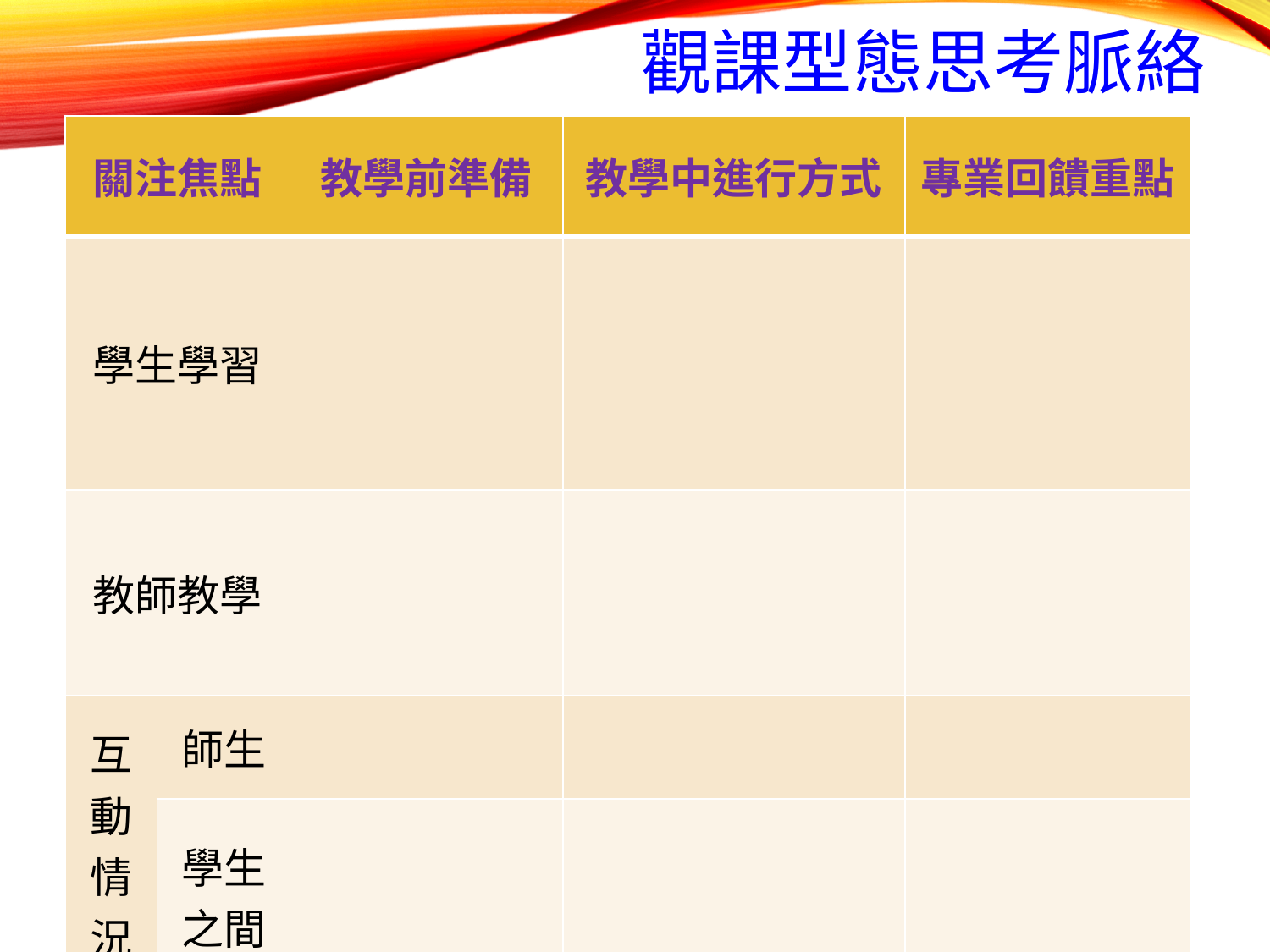

# 觀課型態思考脈絡
| 關注焦點 |  | 教學前準備 | 教學中進行方式 | 專業回饋重點 |
| --- | --- | --- | --- | --- |
| 學生學習 |  |  |  |  |
| 教師教學 |  |  |  |  |
| 互動 情況 | 師生 |  |  |  |
|  | 學生之間 |  |  |  |